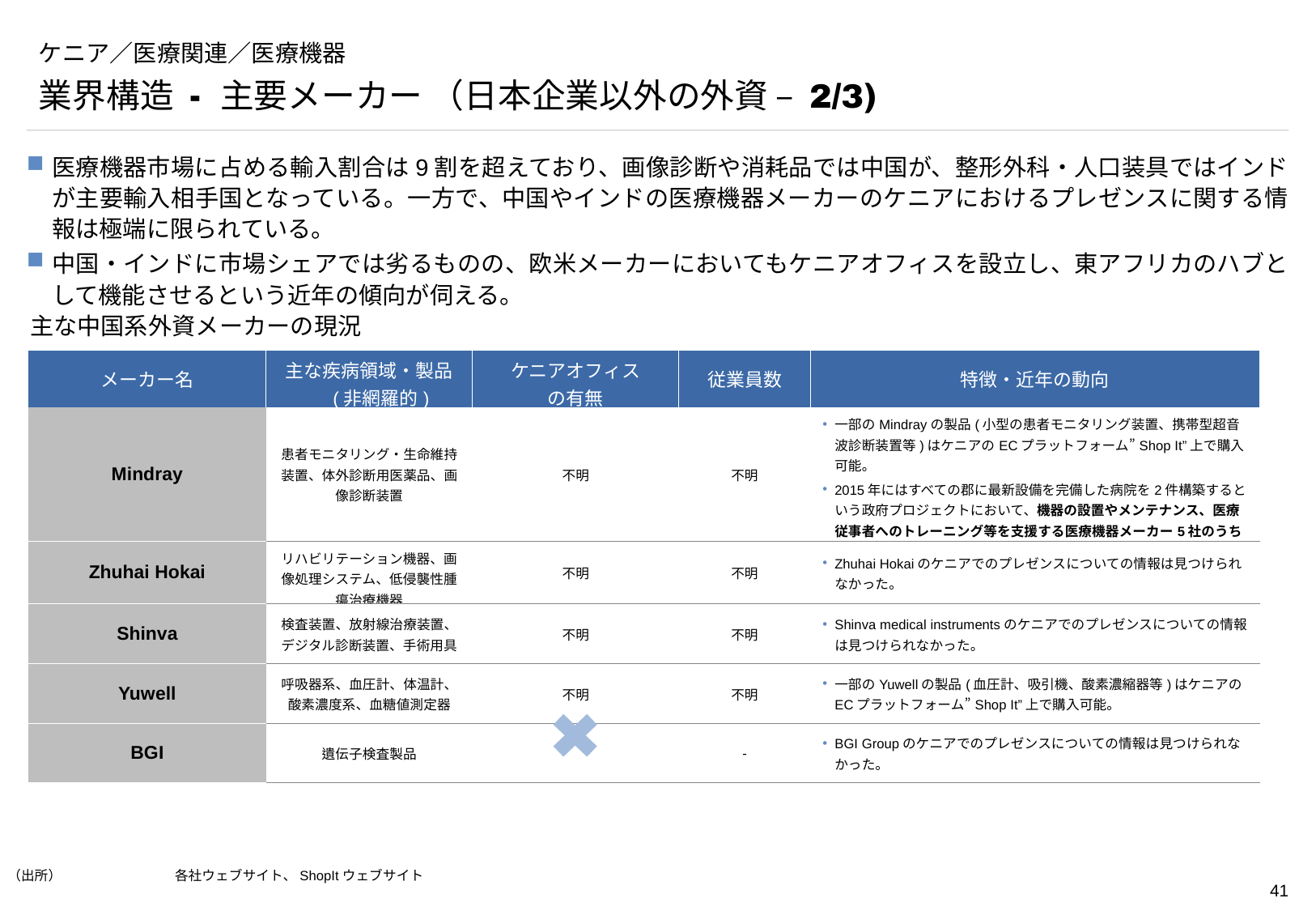

# ケニア／医療関連／医療機器
業界構造 - 主要メーカー （日本企業以外の外資 – 2/3)
医療機器市場に占める輸入割合は9割を超えており、画像診断や消耗品では中国が、整形外科・人口装具ではインドが主要輸入相手国となっている。一方で、中国やインドの医療機器メーカーのケニアにおけるプレゼンスに関する情報は極端に限られている。
中国・インドに市場シェアでは劣るものの、欧米メーカーにおいてもケニアオフィスを設立し、東アフリカのハブとして機能させるという近年の傾向が伺える。
主な中国系外資メーカーの現況
| メーカー名 | 主な疾病領域・製品　(非網羅的) | ケニアオフィス の有無 | 従業員数 | 特徴・近年の動向 |
| --- | --- | --- | --- | --- |
| Mindray | 患者モニタリング・生命維持装置、体外診断用医薬品、画像診断装置 | 不明 | 不明 | 一部のMindrayの製品(小型の患者モニタリング装置、携帯型超音波診断装置等)はケニアのECプラットフォーム”Shop It”上で購入可能。 2015年にはすべての郡に最新設備を完備した病院を2件構築するという政府プロジェクトにおいて、機器の設置やメンテナンス、医療従事者へのトレーニング等を支援する医療機器メーカー5社のうちの1社としてケニア政府と契約を締結。 |
| Zhuhai Hokai | リハビリテーション機器、画像処理システム、低侵襲性腫瘍治療機器 | 不明 | 不明 | Zhuhai Hokaiのケニアでのプレゼンスについての情報は見つけられなかった。 |
| Shinva | 検査装置、放射線治療装置、デジタル診断装置、手術用具 | 不明 | 不明 | Shinva medical instrumentsのケニアでのプレゼンスについての情報は見つけられなかった。 |
| Yuwell | 呼吸器系、血圧計、体温計、酸素濃度系、血糖値測定器 | 不明 | 不明 | 一部のYuwellの製品(血圧計、吸引機、酸素濃縮器等)はケニアのECプラットフォーム”Shop It”上で購入可能。 |
| BGI | 遺伝子検査製品 |  | - | BGI Groupのケニアでのプレゼンスについての情報は見つけられなかった。 |

（出所）	各社ウェブサイト、ShopItウェブサイト